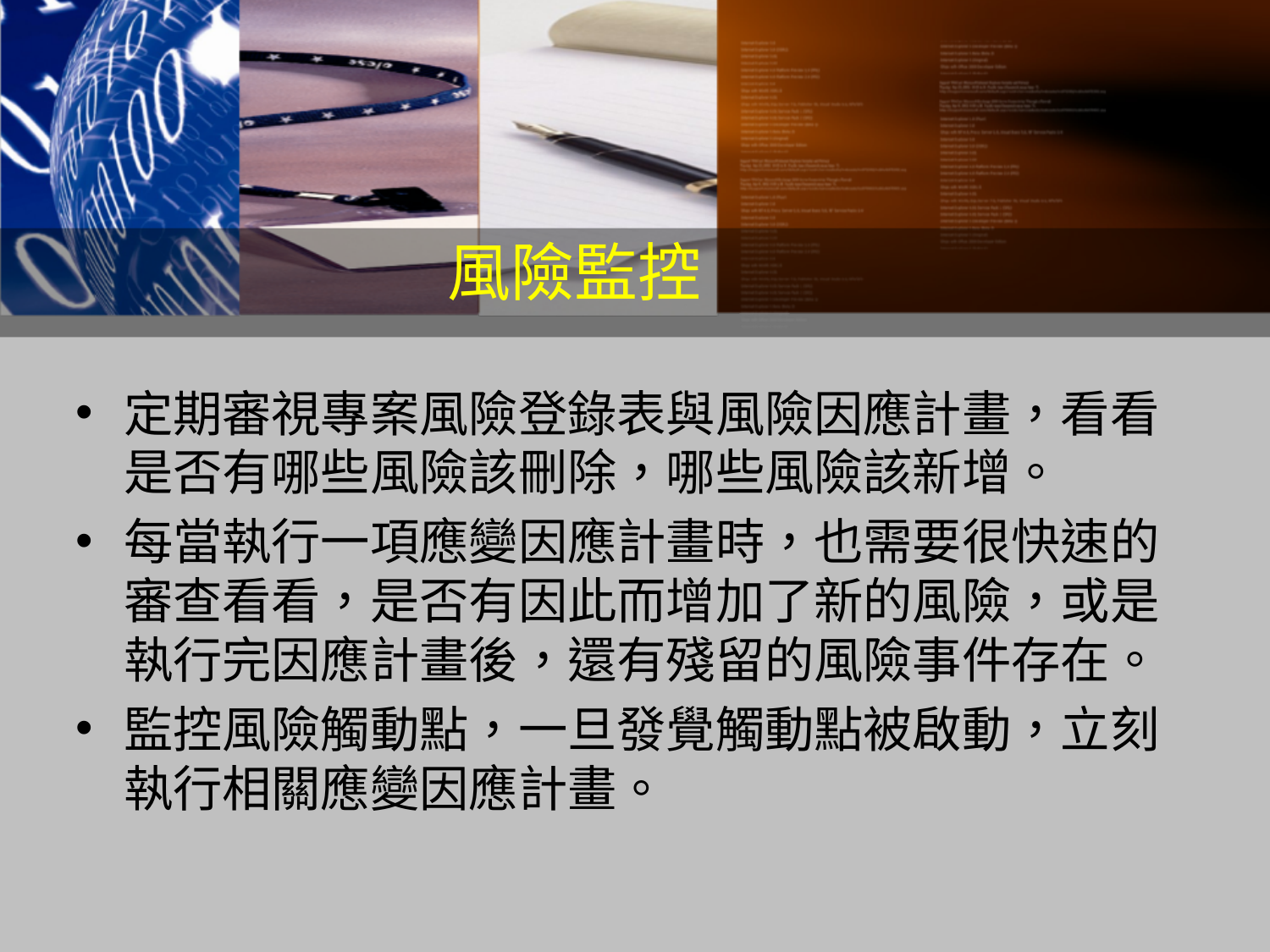

風險監控
定期審視專案風險登錄表與風險因應計畫，看看是否有哪些風險該刪除，哪些風險該新增。
每當執行一項應變因應計畫時，也需要很快速的審查看看，是否有因此而增加了新的風險，或是執行完因應計畫後，還有殘留的風險事件存在。
監控風險觸動點，一旦發覺觸動點被啟動，立刻執行相關應變因應計畫。